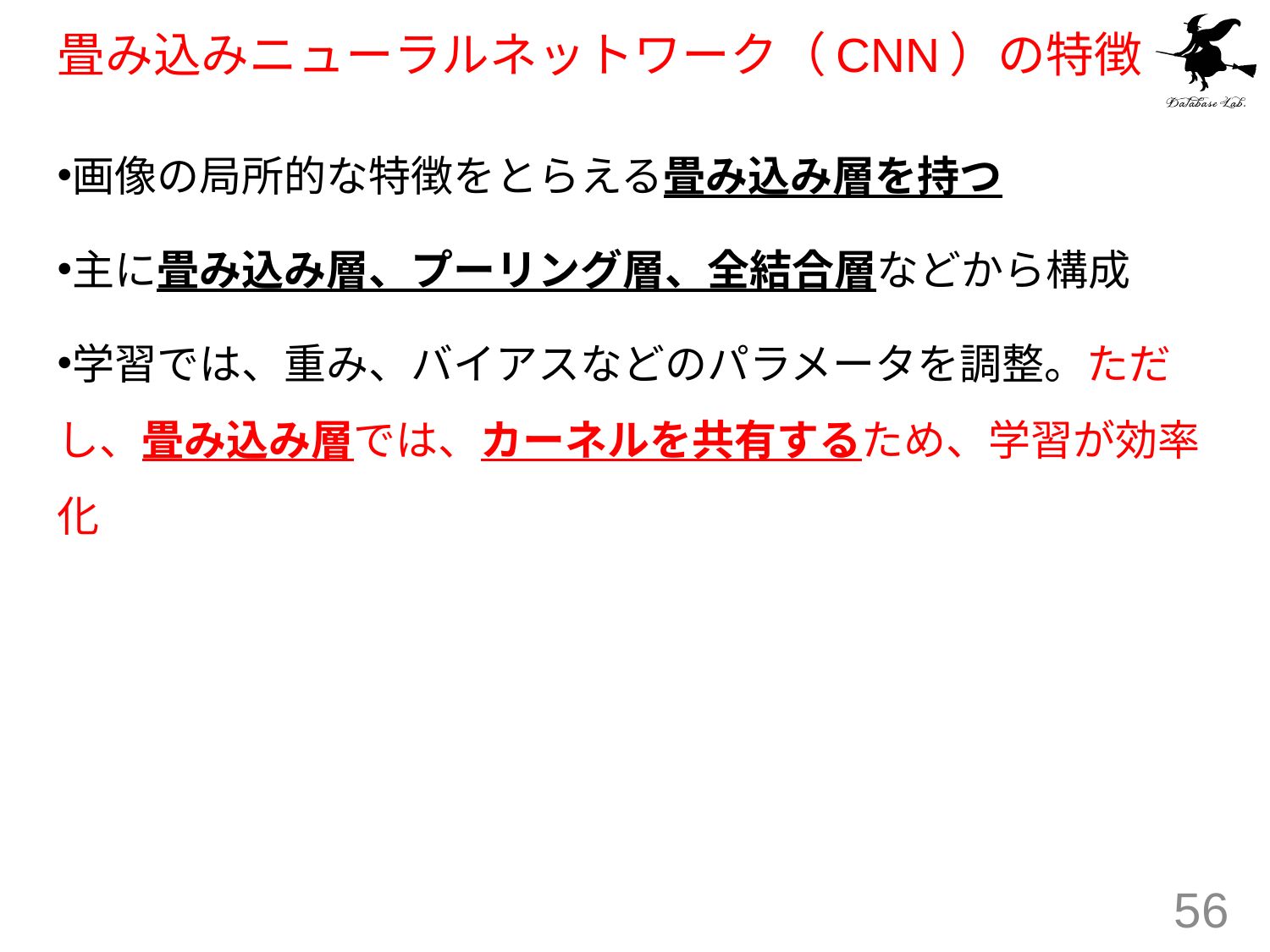

# 畳み込みニューラルネットワーク（CNN）の特徴
画像の局所的な特徴をとらえる畳み込み層を持つ
主に畳み込み層、プーリング層、全結合層などから構成
学習では、重み、バイアスなどのパラメータを調整。ただし、畳み込み層では、カーネルを共有するため、学習が効率化

56